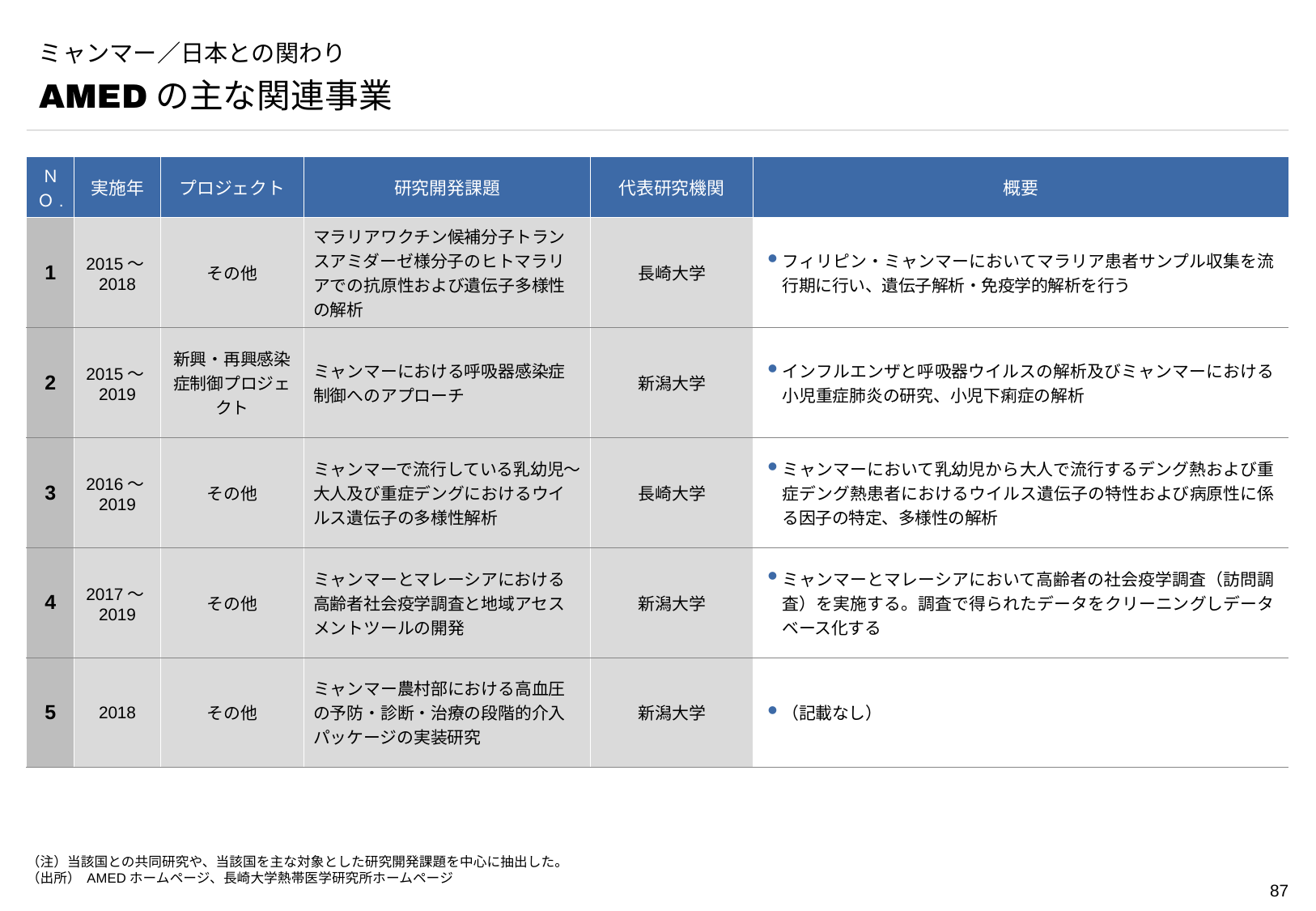

# ミャンマー／日本との関わり
AMEDの主な関連事業
| ＮＯ. | 実施年 | プロジェクト | 研究開発課題 | 代表研究機関 | 概要 |
| --- | --- | --- | --- | --- | --- |
| 1 | 2015～2018 | その他 | マラリアワクチン候補分子トランスアミダーゼ様分子のヒトマラリアでの抗原性および遺伝子多様性の解析 | 長崎大学 | フィリピン・ミャンマーにおいてマラリア患者サンプル収集を流行期に行い、遺伝子解析・免疫学的解析を行う |
| 2 | 2015～2019 | 新興・再興感染症制御プロジェクト | ミャンマーにおける呼吸器感染症制御へのアプローチ | 新潟大学 | インフルエンザと呼吸器ウイルスの解析及びミャンマーにおける小児重症肺炎の研究、小児下痢症の解析 |
| 3 | 2016～2019 | その他 | ミャンマーで流行している乳幼児～大人及び重症デングにおけるウイルス遺伝子の多様性解析 | 長崎大学 | ミャンマーにおいて乳幼児から大人で流行するデング熱および重症デング熱患者におけるウイルス遺伝子の特性および病原性に係る因子の特定、多様性の解析 |
| 4 | 2017～2019 | その他 | ミャンマーとマレーシアにおける高齢者社会疫学調査と地域アセスメントツールの開発 | 新潟大学 | ミャンマーとマレーシアにおいて高齢者の社会疫学調査（訪問調査）を実施する。調査で得られたデータをクリーニングしデータベース化する |
| 5 | 2018 | その他 | ミャンマー農村部における高血圧の予防・診断・治療の段階的介入パッケージの実装研究 | 新潟大学 | （記載なし） |
（注）当該国との共同研究や、当該国を主な対象とした研究開発課題を中心に抽出した。
（出所） AMEDホームページ、長崎大学熱帯医学研究所ホームページ